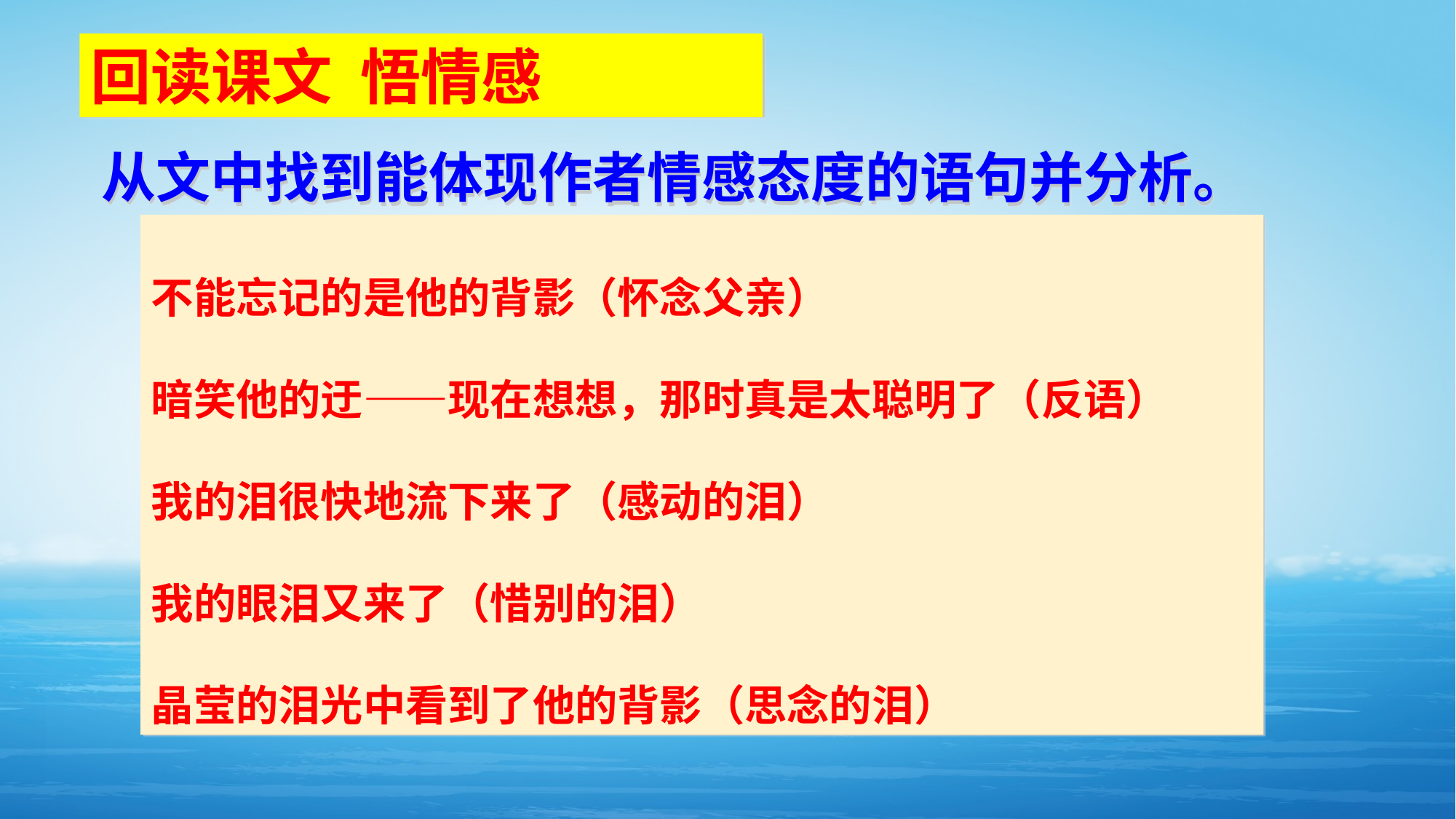

回读课文  悟情感
    从文中找到能体现作者情感态度的语句并分析。
不能忘记的是他的背影（怀念父亲）
暗笑他的迂——现在想想，那时真是太聪明了（反语）
我的泪很快地流下来了（感动的泪）
我的眼泪又来了（惜别的泪）
晶莹的泪光中看到了他的背影（思念的泪）